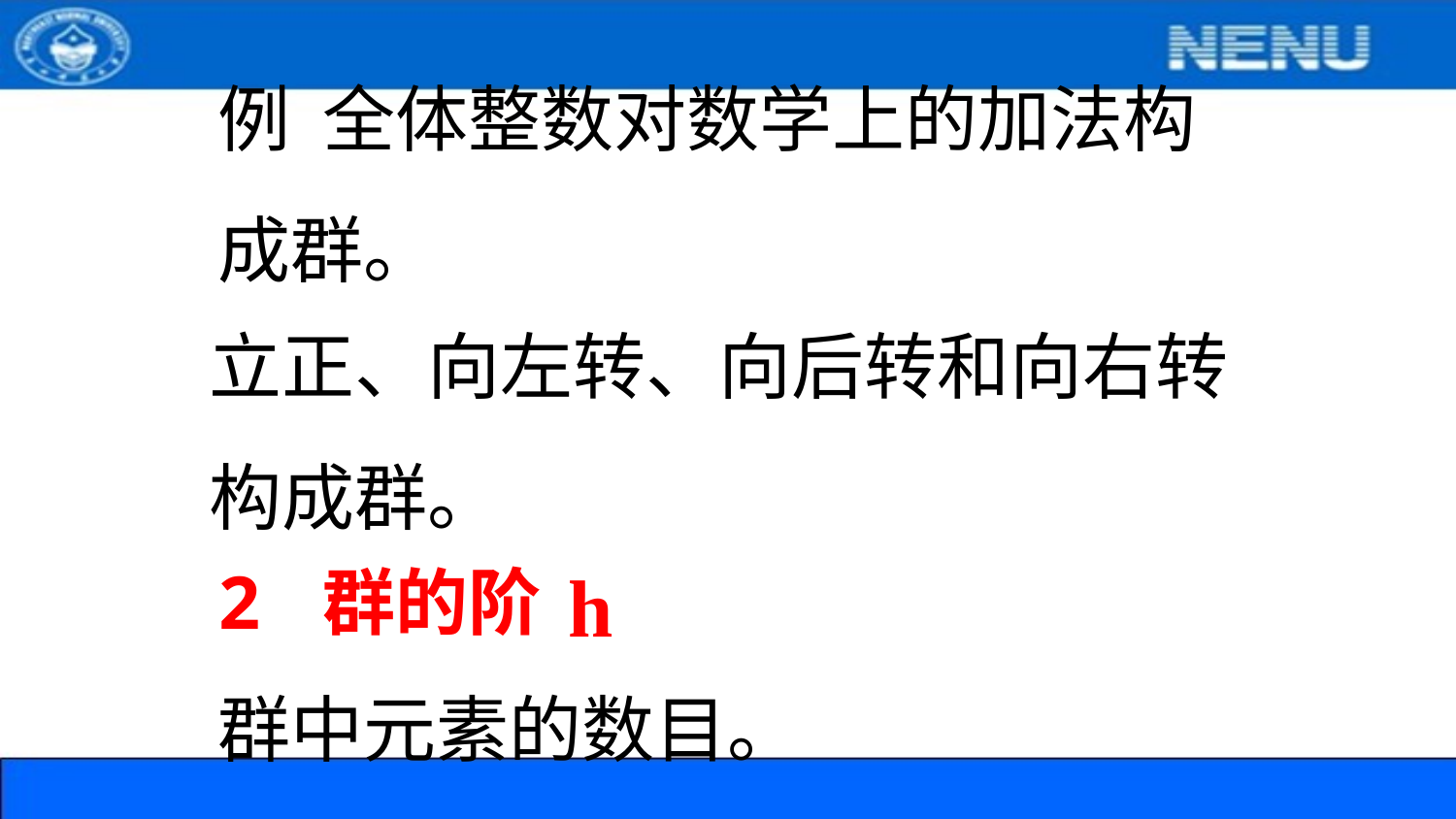

例  全体整数对数学上的加法构成群。
立正、向左转、向后转和向右转构成群。
h
2 群的阶
群中元素的数目。